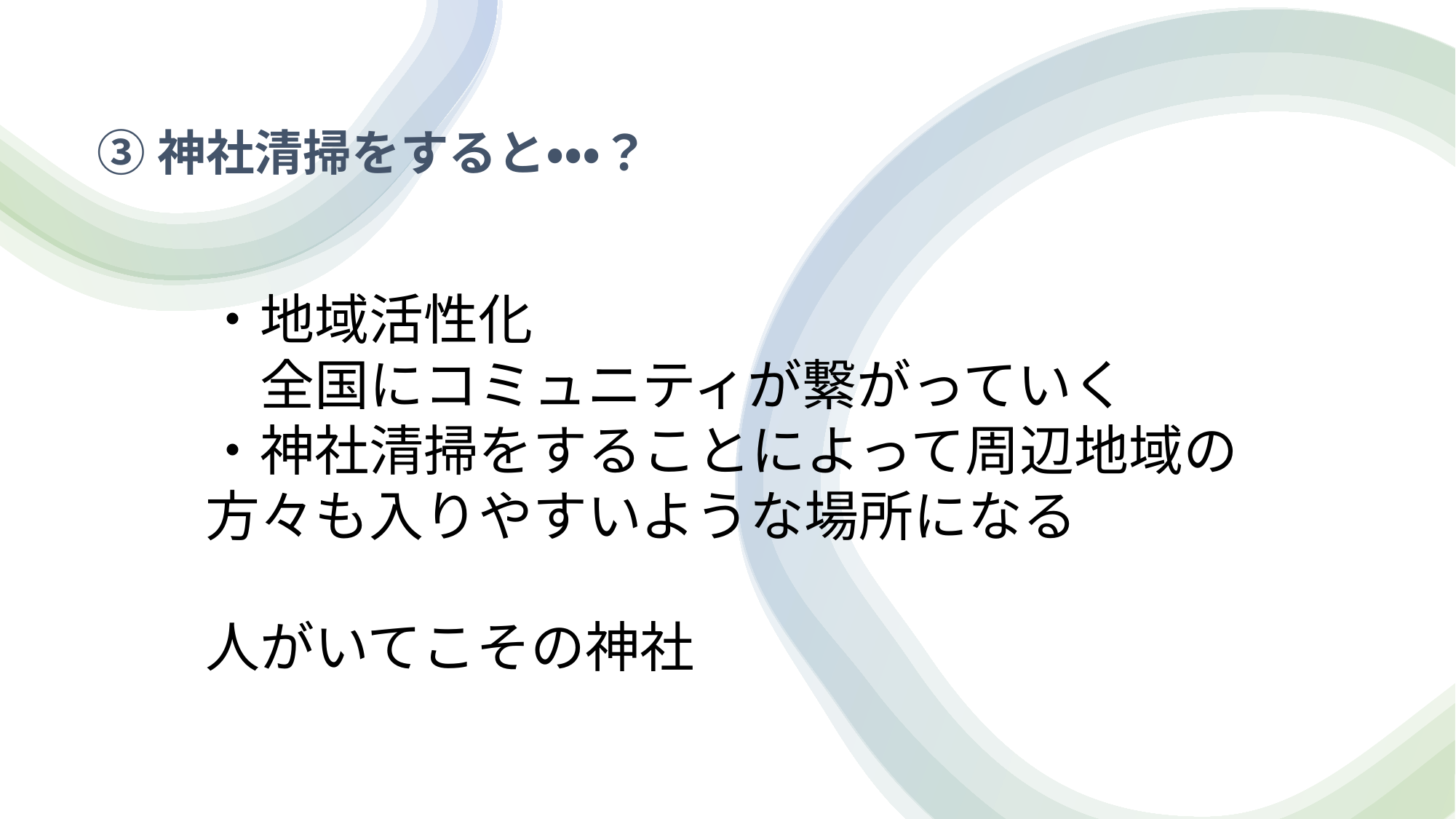

# ③神社清掃をすると・・・？
・地域活性化
　全国にコミュニティが繋がっていく
・神社清掃をすることによって周辺地域の方々も入りやすいような場所になる

人がいてこその神社